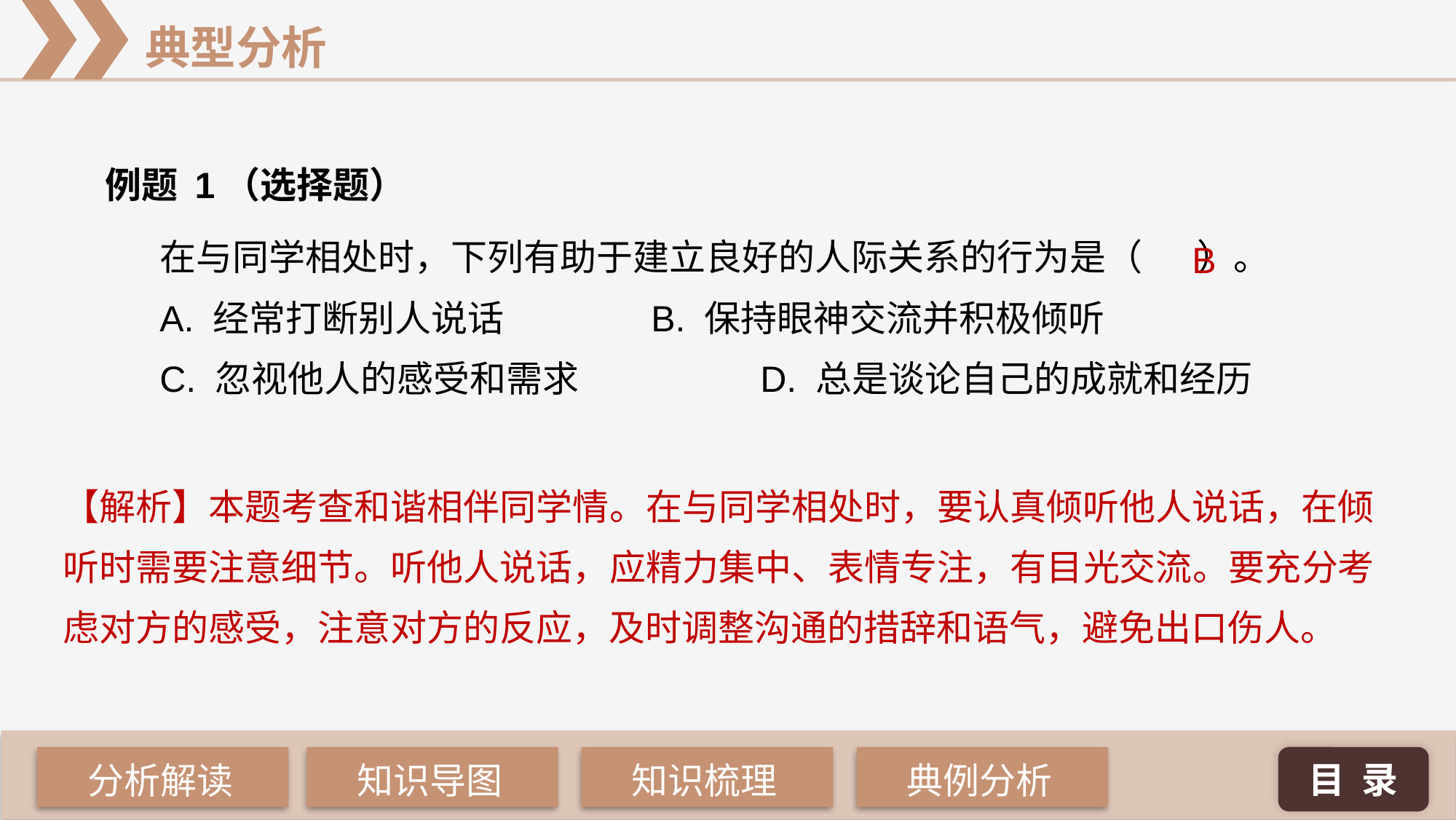

例题 1（选择题）
在与同学相处时，下列有助于建立良好的人际关系的行为是（ 	）。
A. 经常打断别人说话 		B. 保持眼神交流并积极倾听
C. 忽视他人的感受和需求 		D. 总是谈论自己的成就和经历
B
【解析】本题考查和谐相伴同学情。在与同学相处时，要认真倾听他人说话，在倾听时需要注意细节。听他人说话，应精力集中、表情专注，有目光交流。要充分考虑对方的感受，注意对方的反应，及时调整沟通的措辞和语气，避免出口伤人。